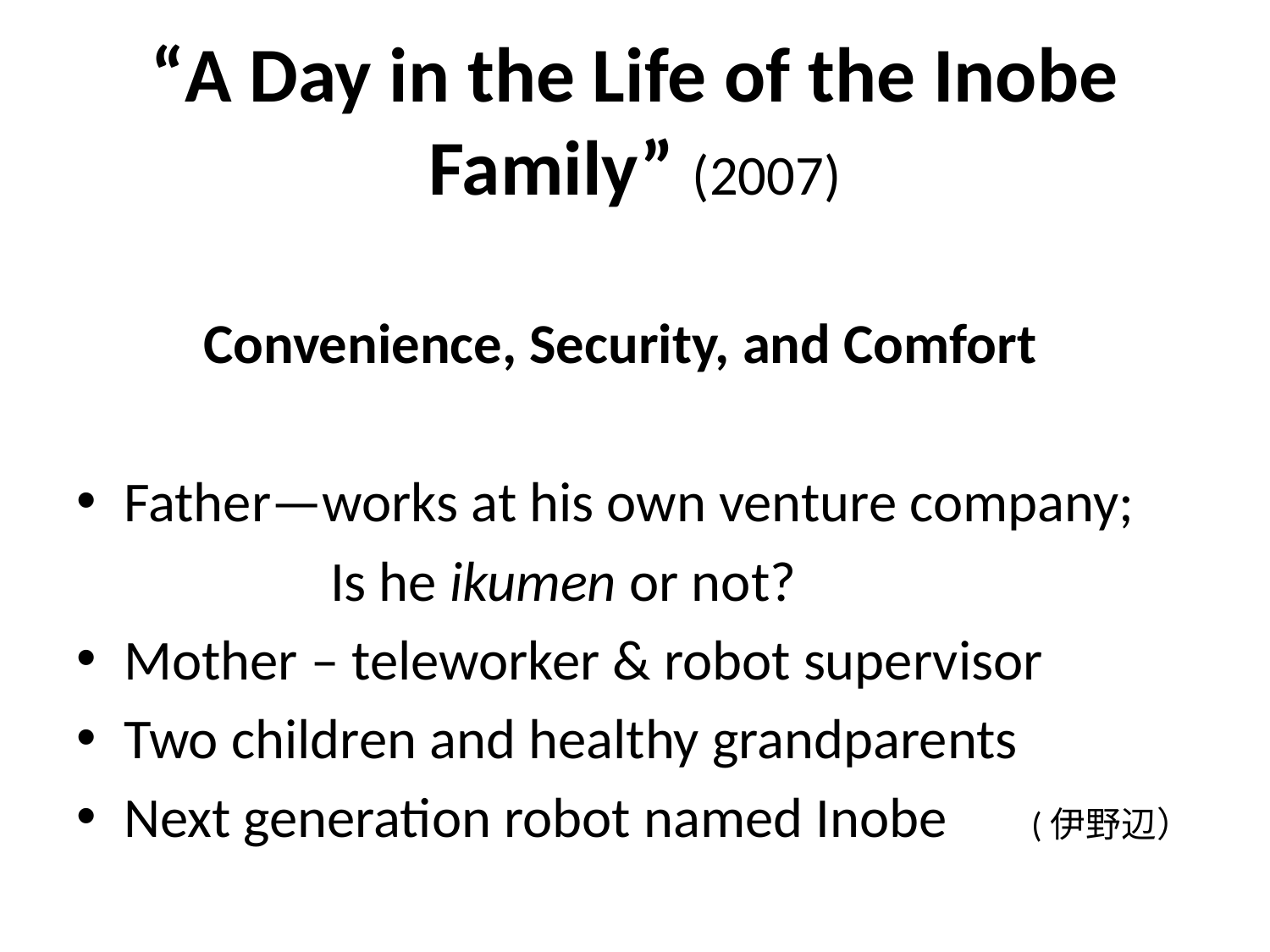

# “A Day in the Life of the Inobe Family” (2007)

	Convenience, Security, and Comfort

Father—works at his own venture company;
		Is he ikumen or not?
Mother – teleworker & robot supervisor
Two children and healthy grandparents
Next generation robot named Inobe　(伊野辺）